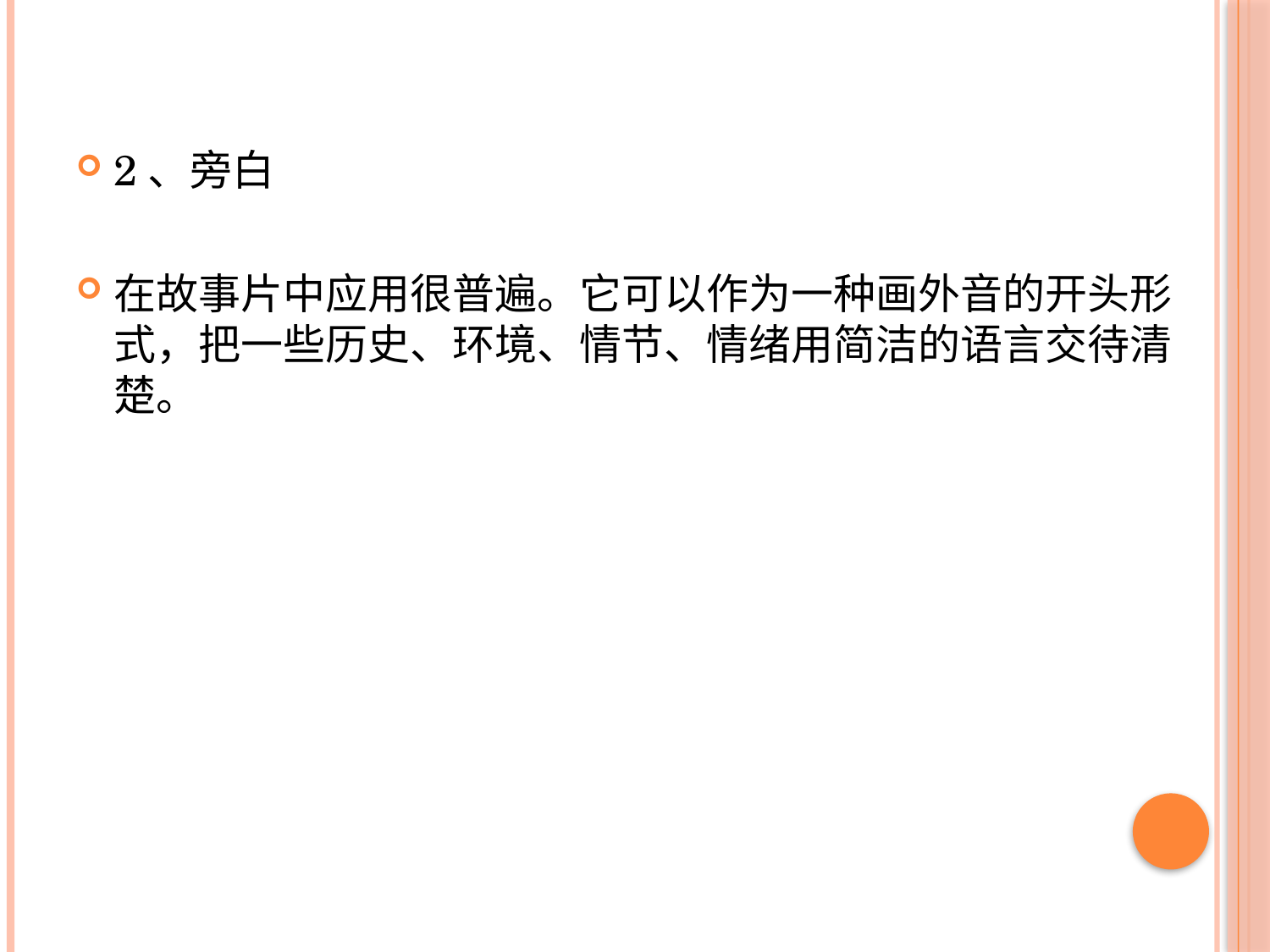

#

2、旁白

在故事片中应用很普遍。它可以作为一种画外音的开头形式，把一些历史、环境、情节、情绪用简洁的语言交待清楚。